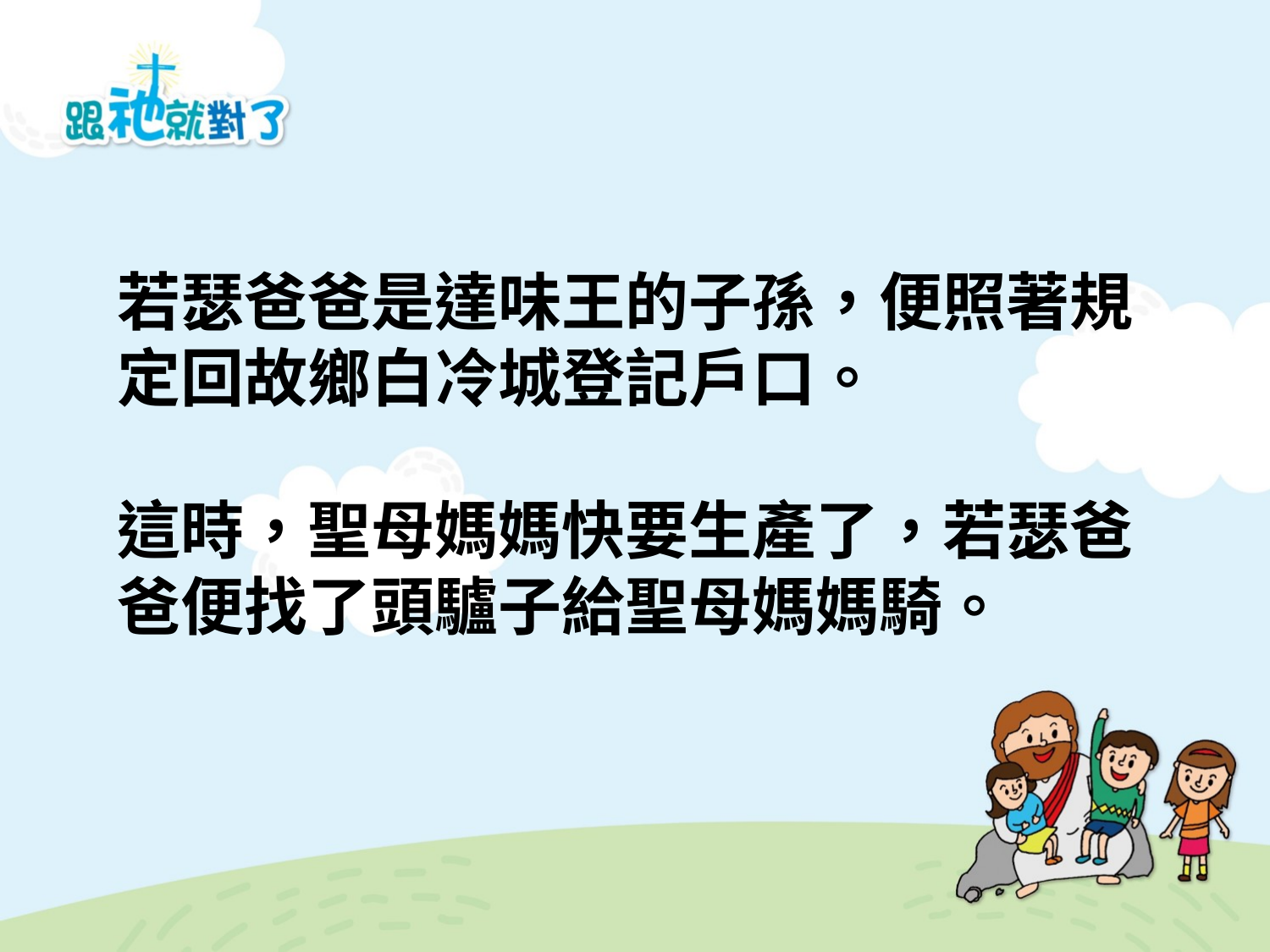

若瑟爸爸是達味王的子孫，便照著規定回故鄉白冷城登記戶口。

這時，聖母媽媽快要生產了，若瑟爸爸便找了頭驢子給聖母媽媽騎。